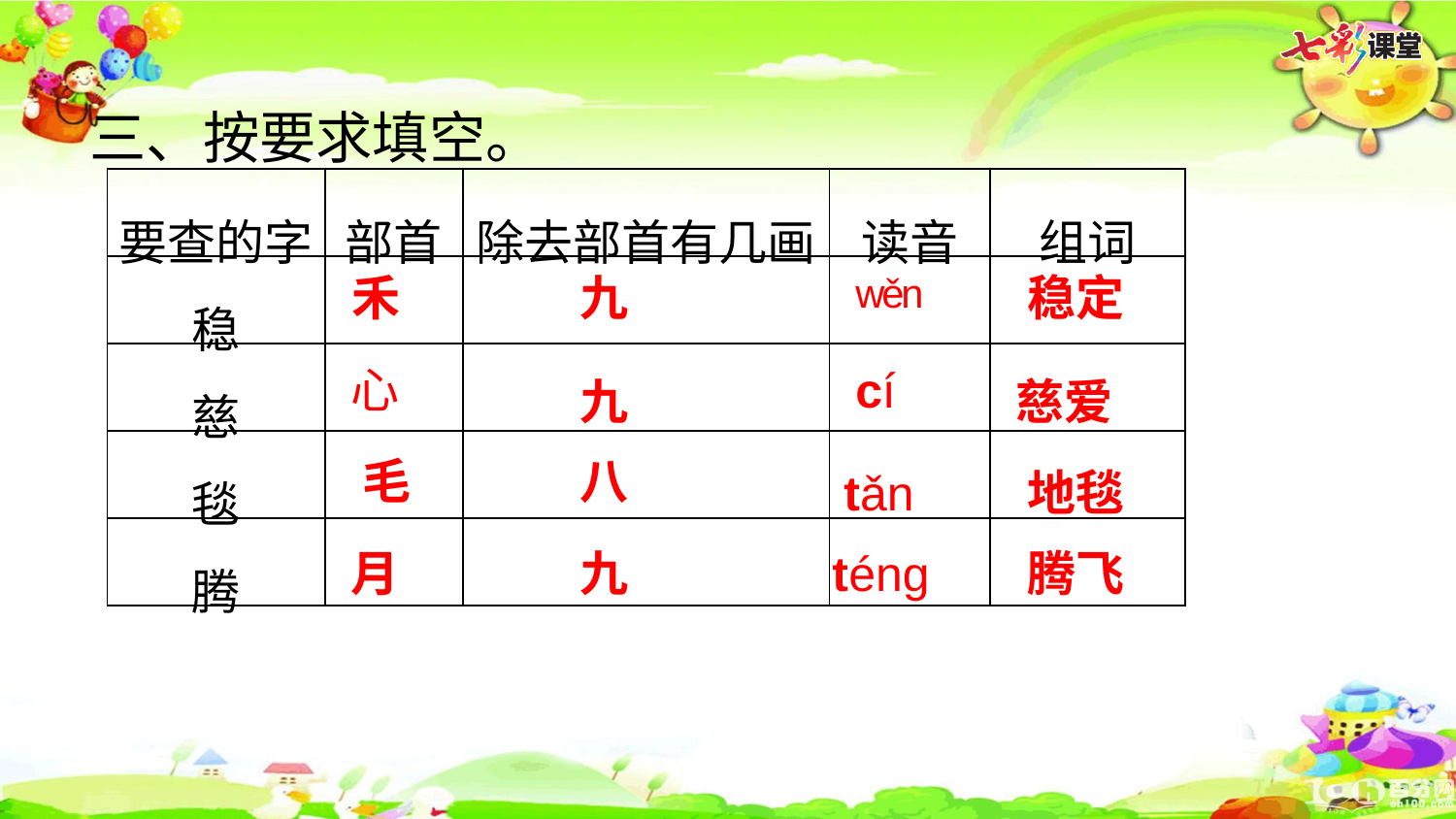

三、按要求填空。
| 要查的字 | 部首 | 除去部首有几画 | 读音 | 组词 |
| --- | --- | --- | --- | --- |
| 稳 |  |  |  |  |
| 慈 |  |  |  |  |
| 毯 |  |  |  |  |
| 腾 |  |  |  |  |
禾
九
wěn
稳定
心
cí
九
慈爱
毛
八
tǎn
地毯
月
九
téng
腾飞